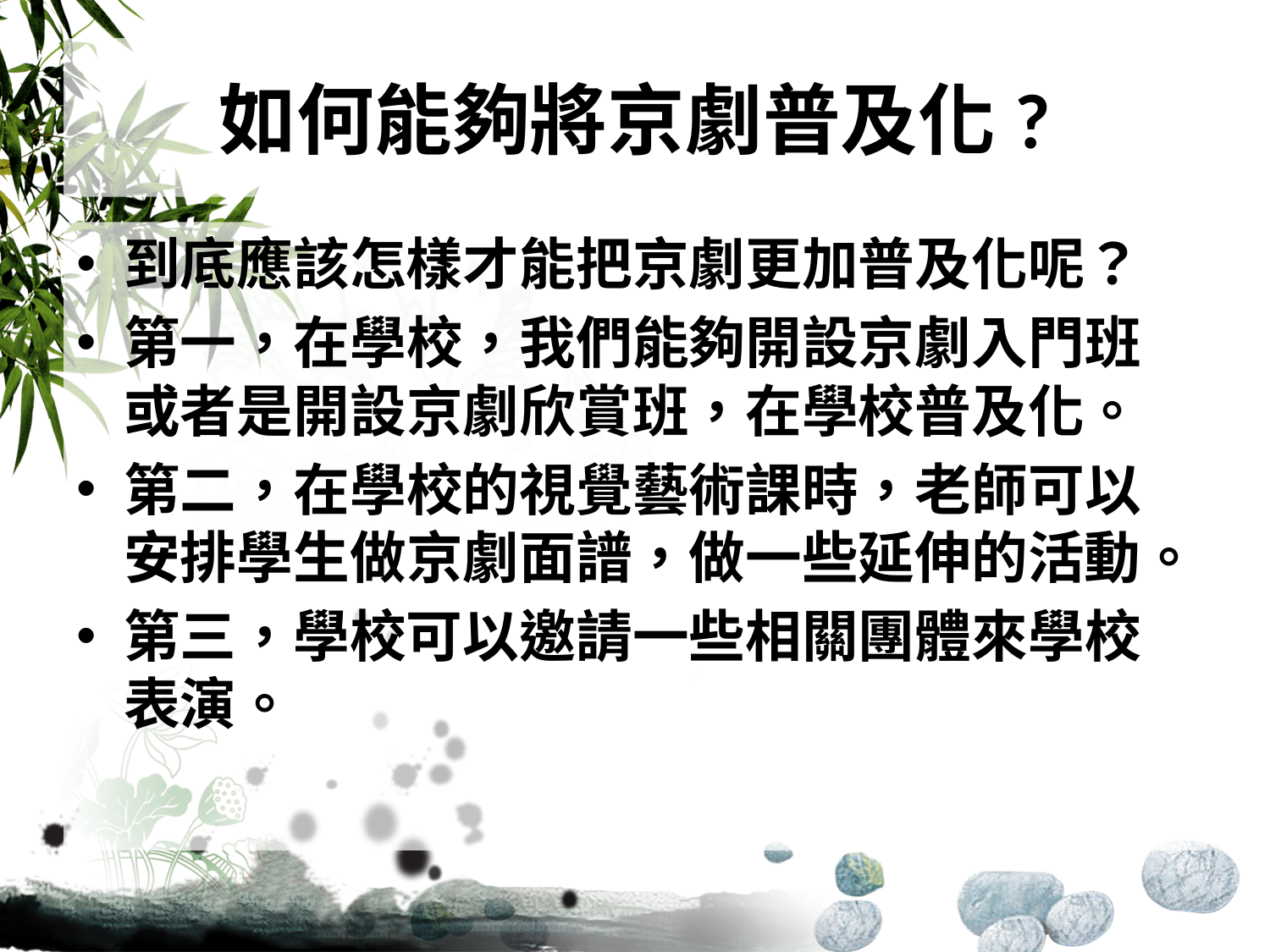

# 如何能夠將京劇普及化?
到底應該怎樣才能把京劇更加普及化呢？
第一，在學校，我們能夠開設京劇入門班或者是開設京劇欣賞班，在學校普及化。
第二，在學校的視覺藝術課時，老師可以安排學生做京劇面譜，做一些延伸的活動。
第三，學校可以邀請一些相關團體來學校表演。